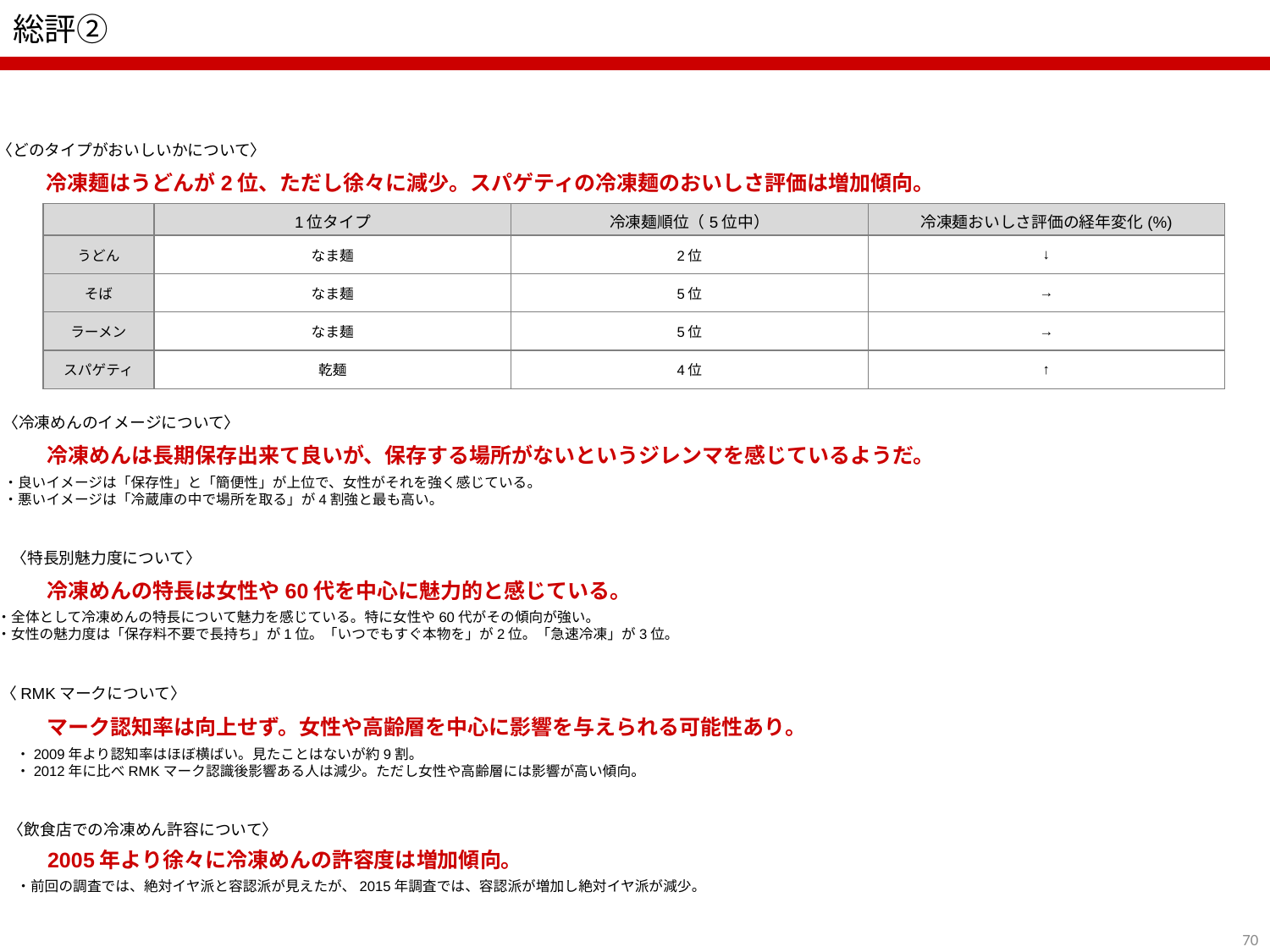

# 総評②
〈どのタイプがおいしいかについて〉
冷凍麺はうどんが2位、ただし徐々に減少。スパゲティの冷凍麺のおいしさ評価は増加傾向。
|  | 1位タイプ | 冷凍麺順位（5位中） | 冷凍麺おいしさ評価の経年変化(%) |
| --- | --- | --- | --- |
| うどん | なま麺 | 2位 | ↓ |
| そば | なま麺 | 5位 | → |
| ラーメン | なま麺 | 5位 | → |
| スパゲティ | 乾麺 | 4位 | ↑ |
〈冷凍めんのイメージについて〉
冷凍めんは長期保存出来て良いが、保存する場所がないというジレンマを感じているようだ。
・良いイメージは「保存性」と「簡便性」が上位で、女性がそれを強く感じている。
・悪いイメージは「冷蔵庫の中で場所を取る」が4割強と最も高い。
〈特長別魅力度について〉
冷凍めんの特長は女性や60代を中心に魅力的と感じている。
・全体として冷凍めんの特長について魅力を感じている。特に女性や60代がその傾向が強い。
・女性の魅力度は「保存料不要で長持ち」が1位。「いつでもすぐ本物を」が2位。「急速冷凍」が3位。
〈RMKマークについて〉
マーク認知率は向上せず。女性や高齢層を中心に影響を与えられる可能性あり。
・2009年より認知率はほぼ横ばい。見たことはないが約9割。
・2012年に比べRMKマーク認識後影響ある人は減少。ただし女性や高齢層には影響が高い傾向。
〈飲食店での冷凍めん許容について〉
2005年より徐々に冷凍めんの許容度は増加傾向。
・前回の調査では、絶対イヤ派と容認派が見えたが、2015年調査では、容認派が増加し絶対イヤ派が減少。
70